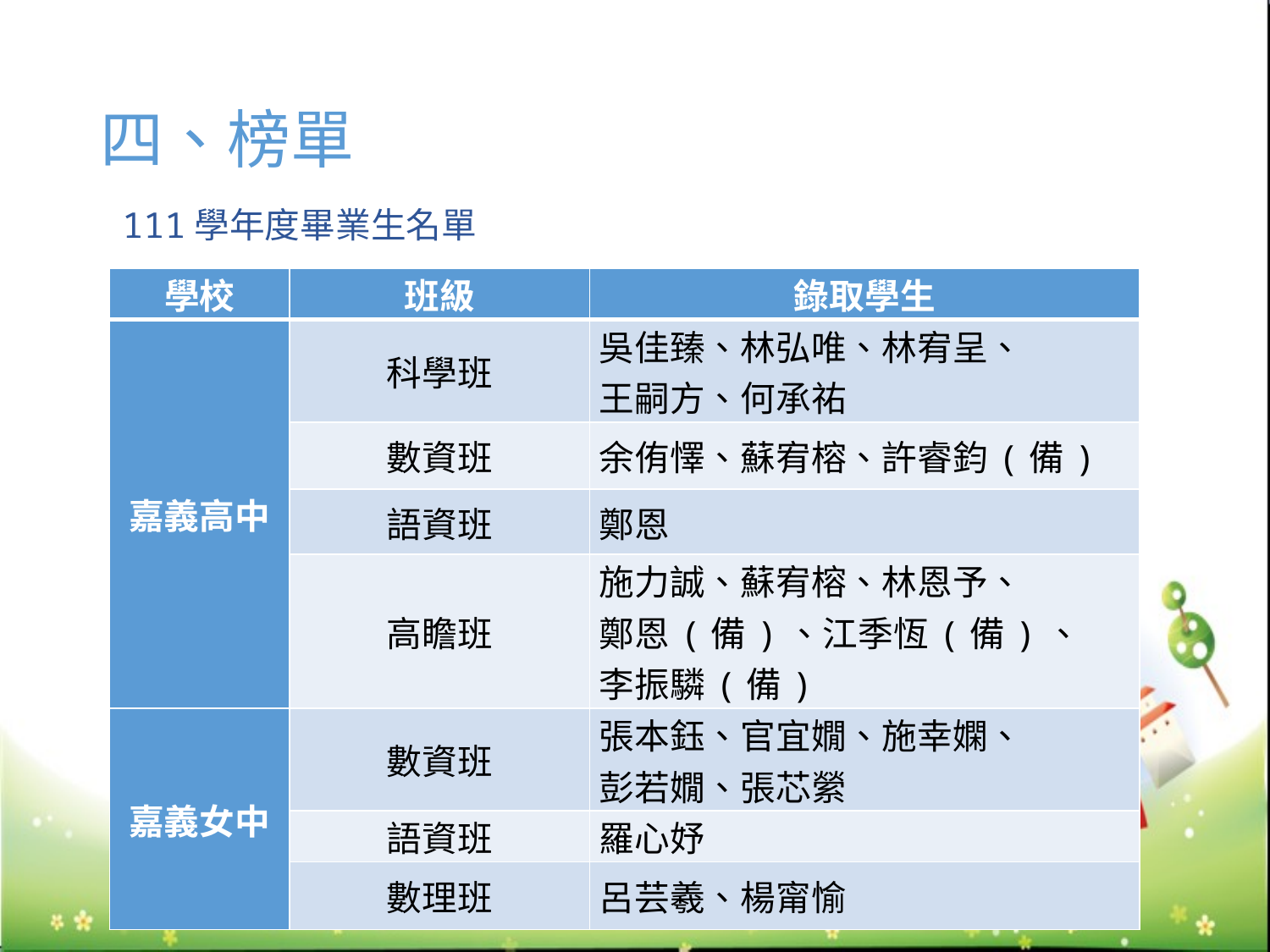

# 四、榜單
111學年度畢業生名單

| 學校 | 班級 | 錄取學生 |
| --- | --- | --- |
| 嘉義高中 | 科學班 | 吳佳臻、林弘唯、林宥呈、 王嗣方、何承祐 |
|  | 數資班 | 余侑懌、蘇宥榕、許睿鈞(備) |
|  | 語資班 | 鄭恩 |
|  | 高瞻班 | 施力誠、蘇宥榕、林恩予、 鄭恩(備)、江季恆(備)、 李振驎(備) |
| 嘉義女中 | 數資班 | 張本鈺、官宜嫺、施幸嫻、 彭若嫺、張芯縈 |
|  | 語資班 | 羅心妤 |
|  | 數理班 | 呂芸羲、楊甯愉 |